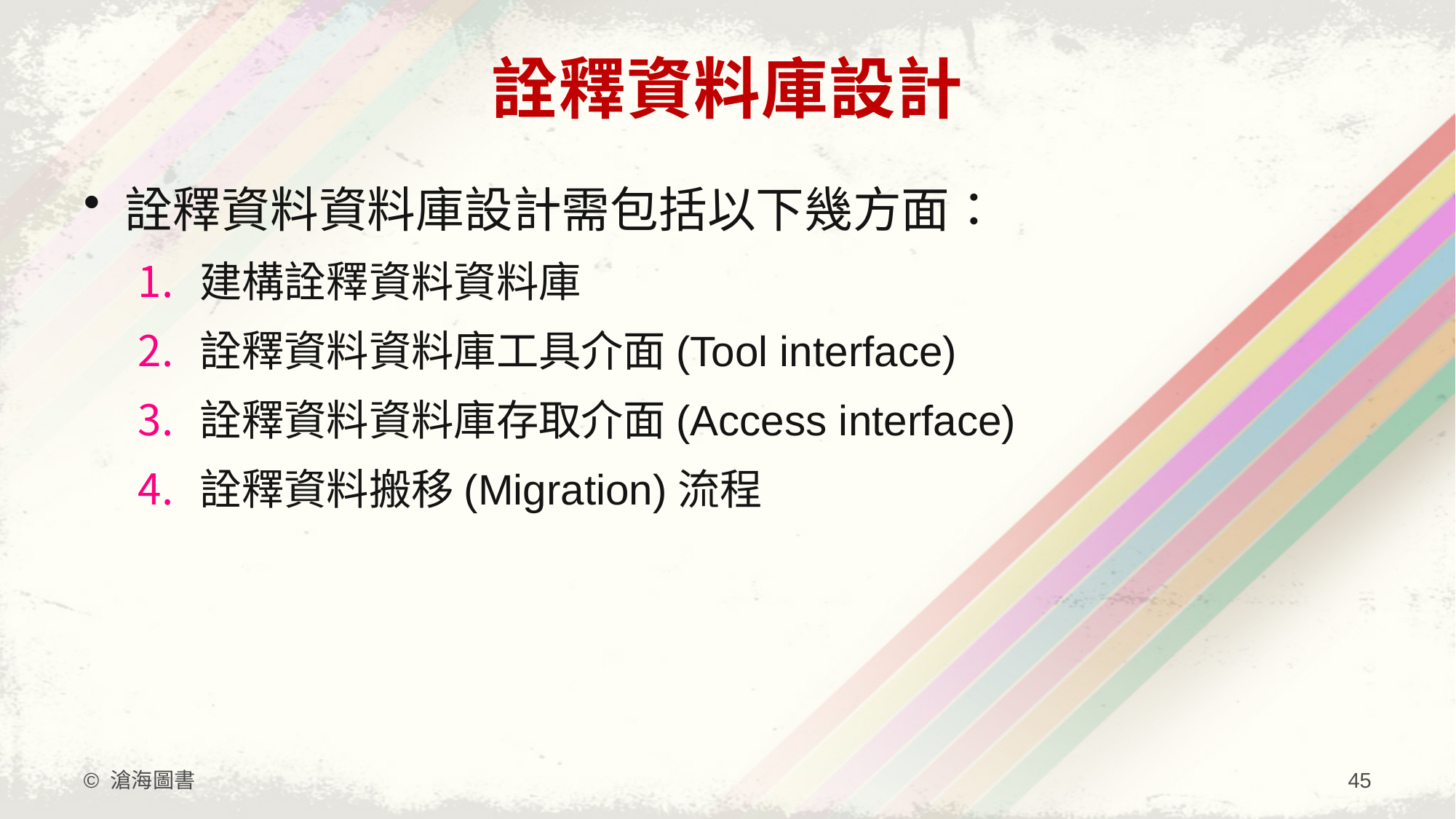

# 詮釋資料庫設計
詮釋資料資料庫設計需包括以下幾方面：
建構詮釋資料資料庫
詮釋資料資料庫工具介面(Tool interface)
詮釋資料資料庫存取介面(Access interface)
詮釋資料搬移(Migration)流程

© 滄海圖書

45